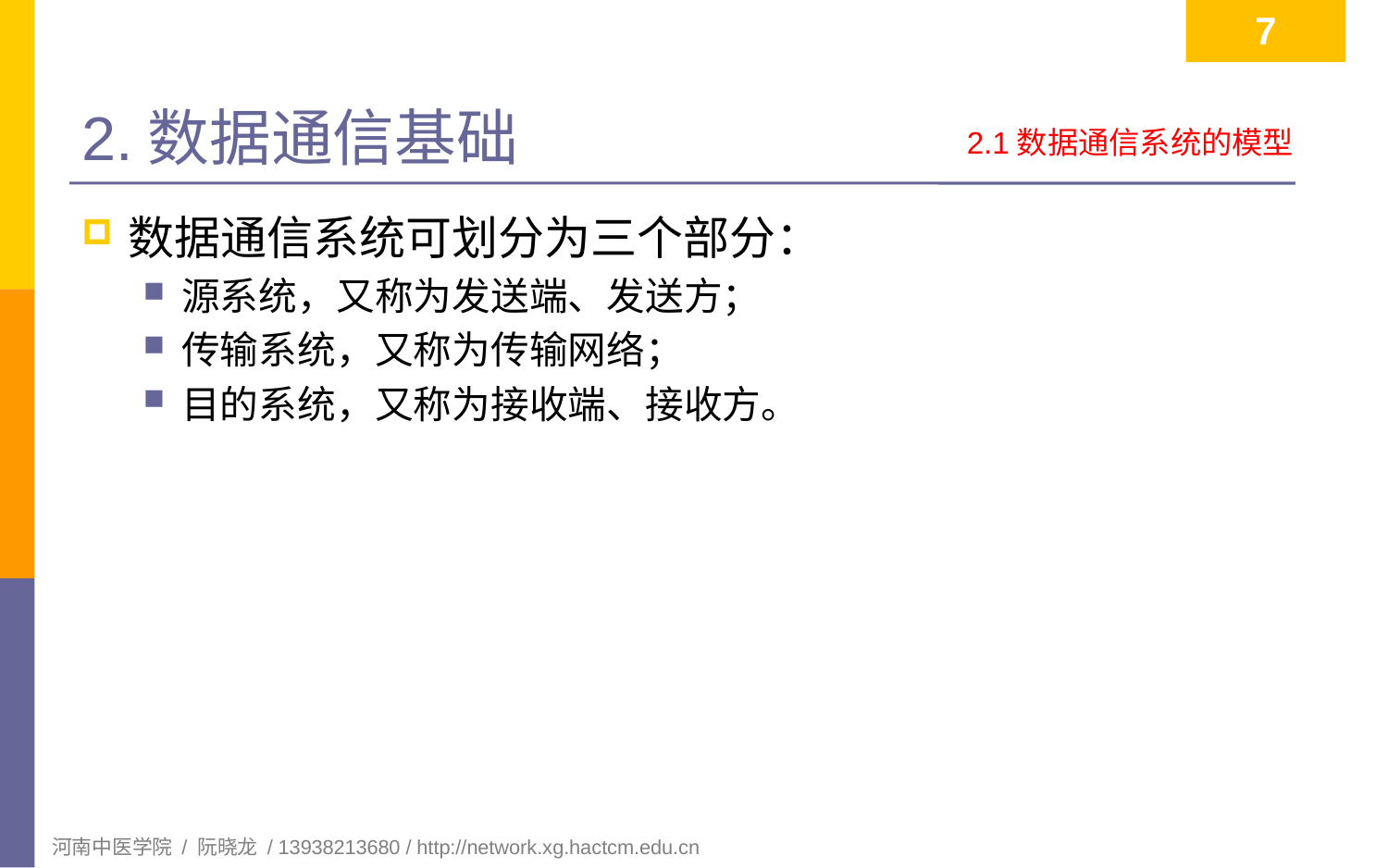

7
# 2.数据通信基础
2.1数据通信系统的模型

数据通信系统可划分为三个部分：
源系统，又称为发送端、发送方；
传输系统，又称为传输网络；
目的系统，又称为接收端、接收方。